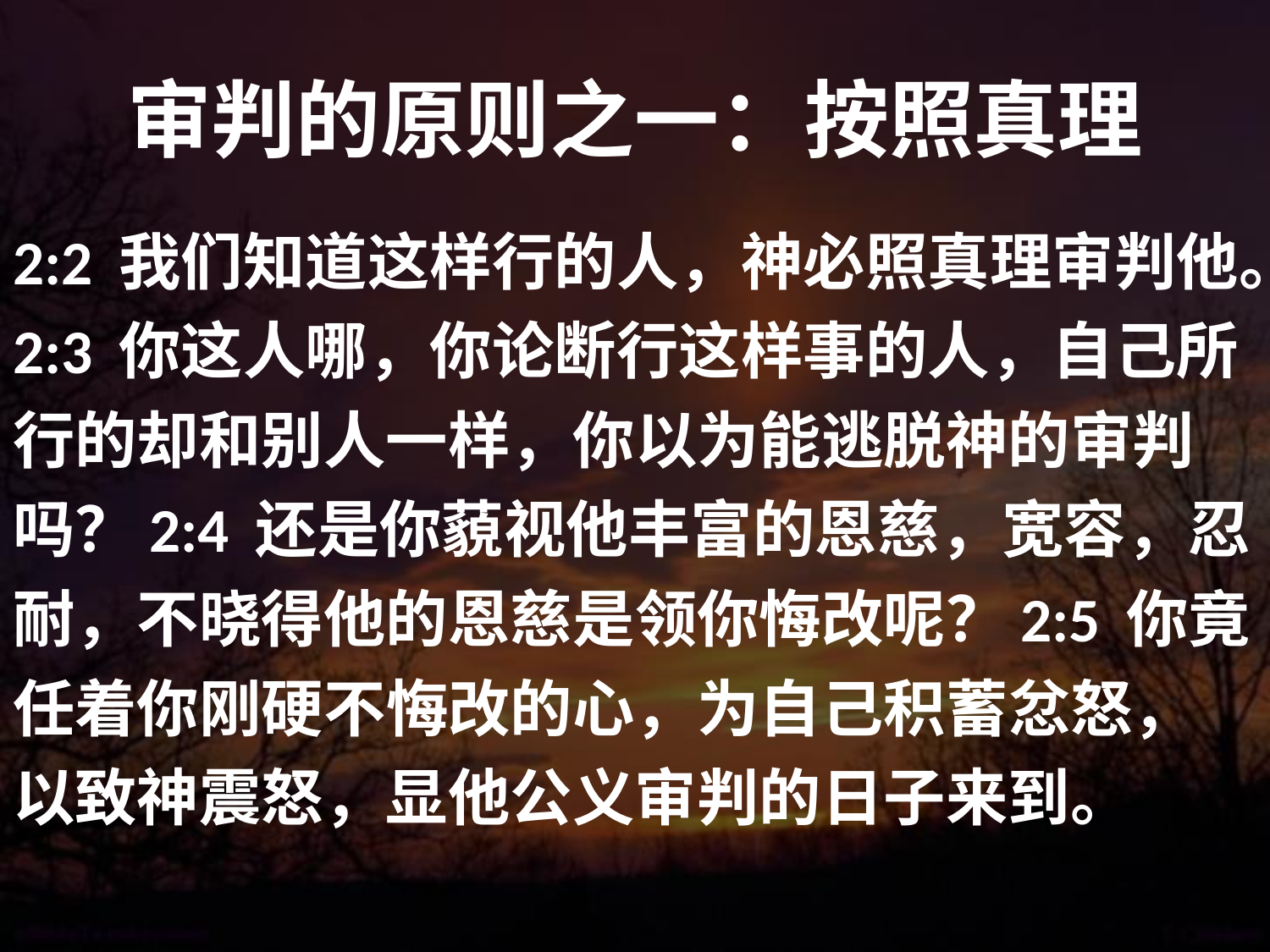

# 审判的原则之一：按照真理
2:2 我们知道这样行的人，神必照真理审判他。2:3 你这人哪，你论断行这样事的人，自己所行的却和别人一样，你以为能逃脱神的审判吗？2:4 还是你藐视他丰富的恩慈，宽容，忍耐，不晓得他的恩慈是领你悔改呢？2:5 你竟任着你刚硬不悔改的心，为自己积蓄忿怒，以致神震怒，显他公义审判的日子来到。